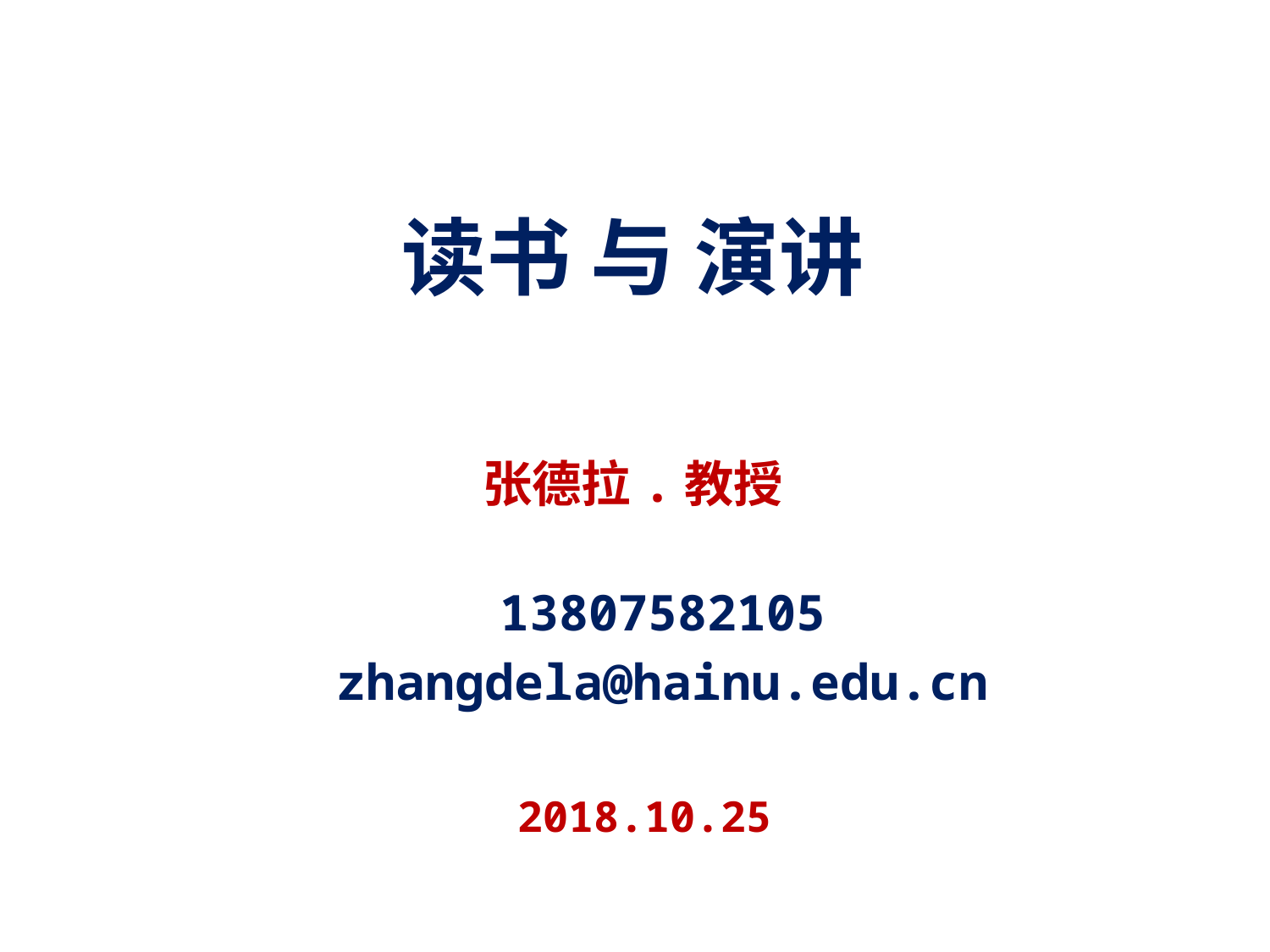

# 读书 与 演讲
张德拉.教授
13807582105
zhangdela@hainu.edu.cn
2018.10.25